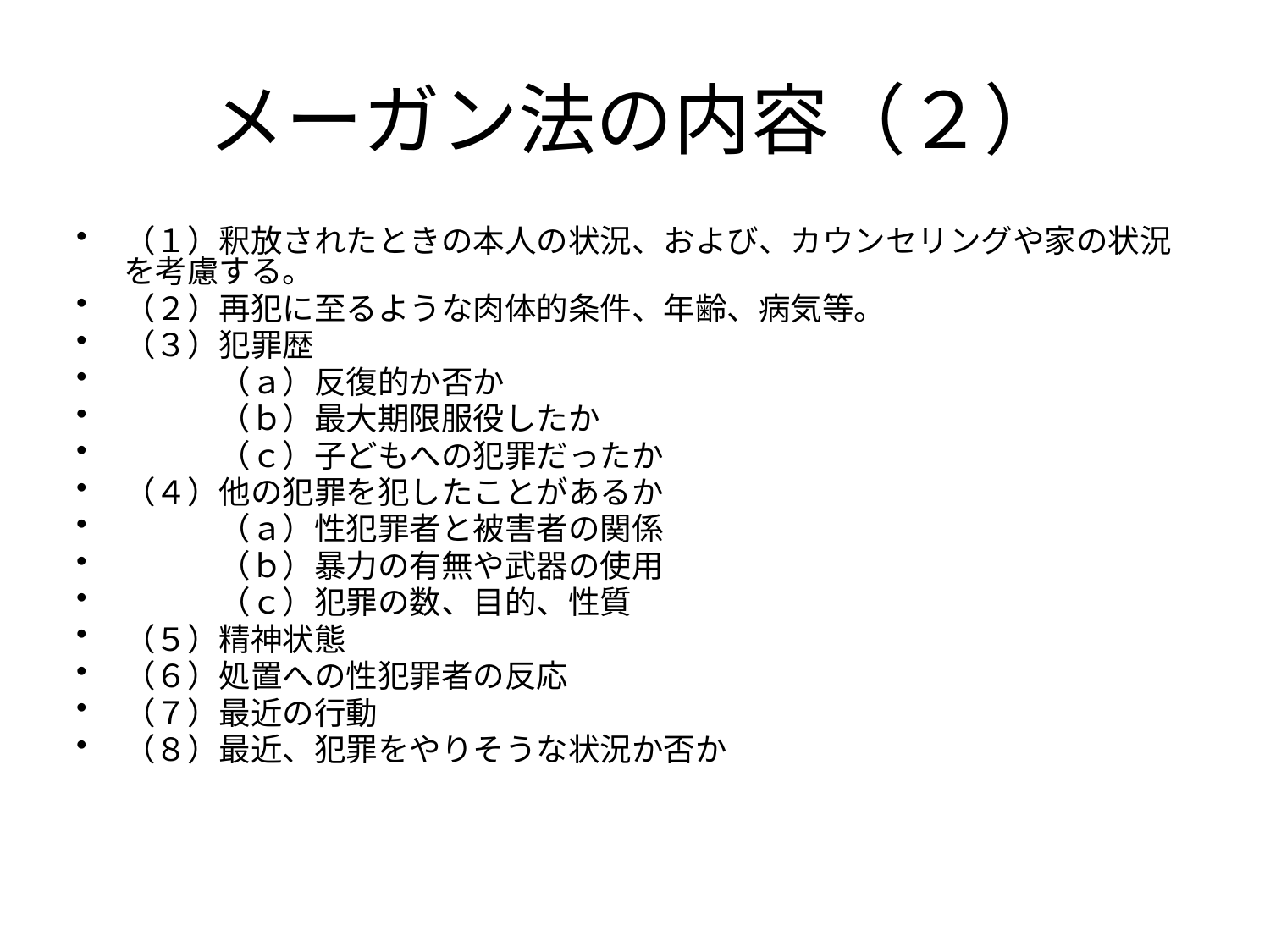

# メーガン法の内容（２）
（１）釈放されたときの本人の状況、および、カウンセリングや家の状況を考慮する。
（２）再犯に至るような肉体的条件、年齢、病気等。
（３）犯罪歴
　　　（ａ）反復的か否か
　　　（ｂ）最大期限服役したか
　　　（ｃ）子どもへの犯罪だったか
（４）他の犯罪を犯したことがあるか
　　　（ａ）性犯罪者と被害者の関係
　　　（ｂ）暴力の有無や武器の使用
　　　（ｃ）犯罪の数、目的、性質
（５）精神状態
（６）処置への性犯罪者の反応
（７）最近の行動
（８）最近、犯罪をやりそうな状況か否か